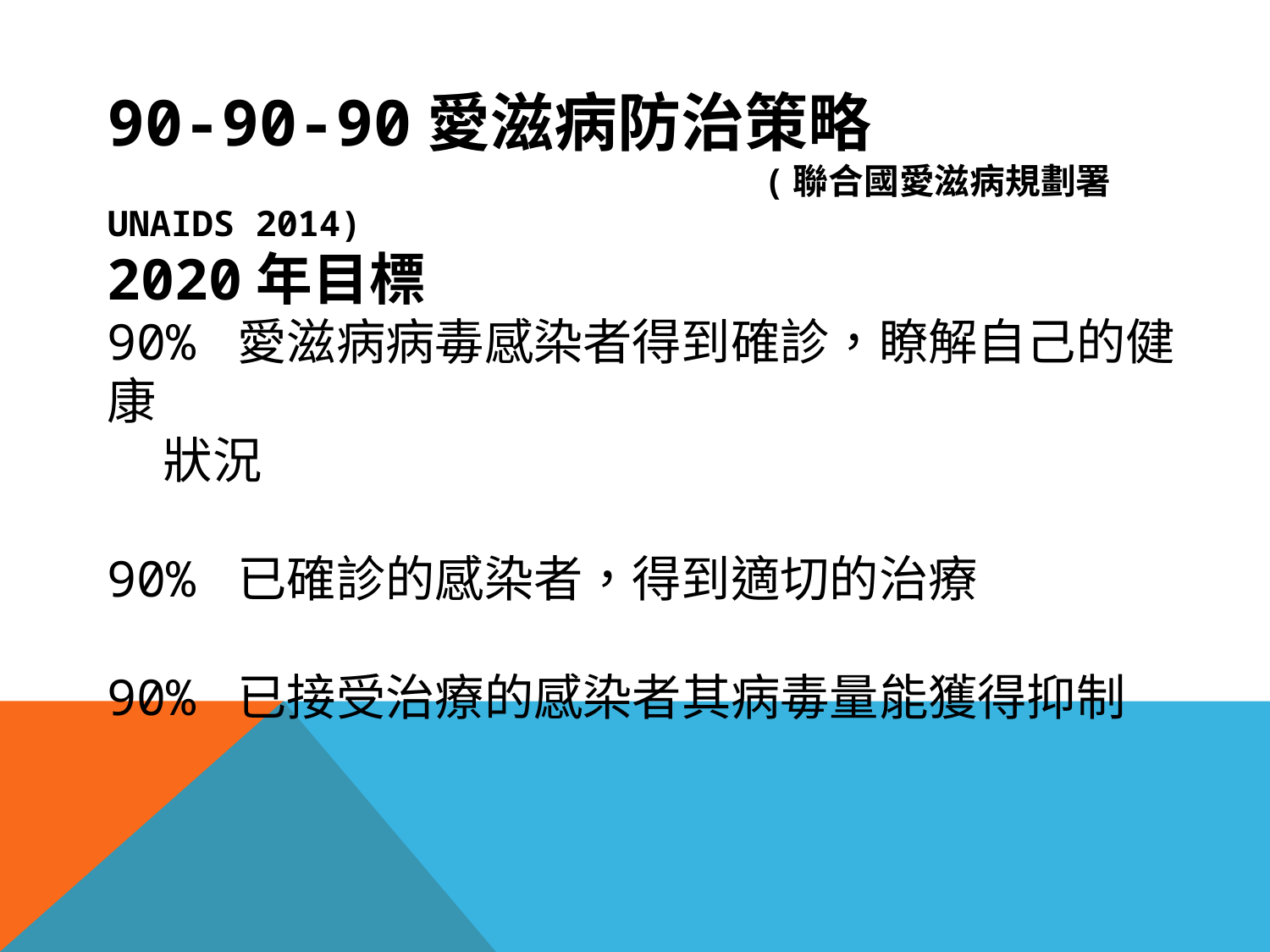

90-90-90愛滋病防治策略
                               (聯合國愛滋病規劃署UNAIDS 2014)
2020年目標
90% 愛滋病病毒感染者得到確診，瞭解自己的健康
    狀況

90% 已確診的感染者，得到適切的治療

90% 已接受治療的感染者其病毒量能獲得抑制